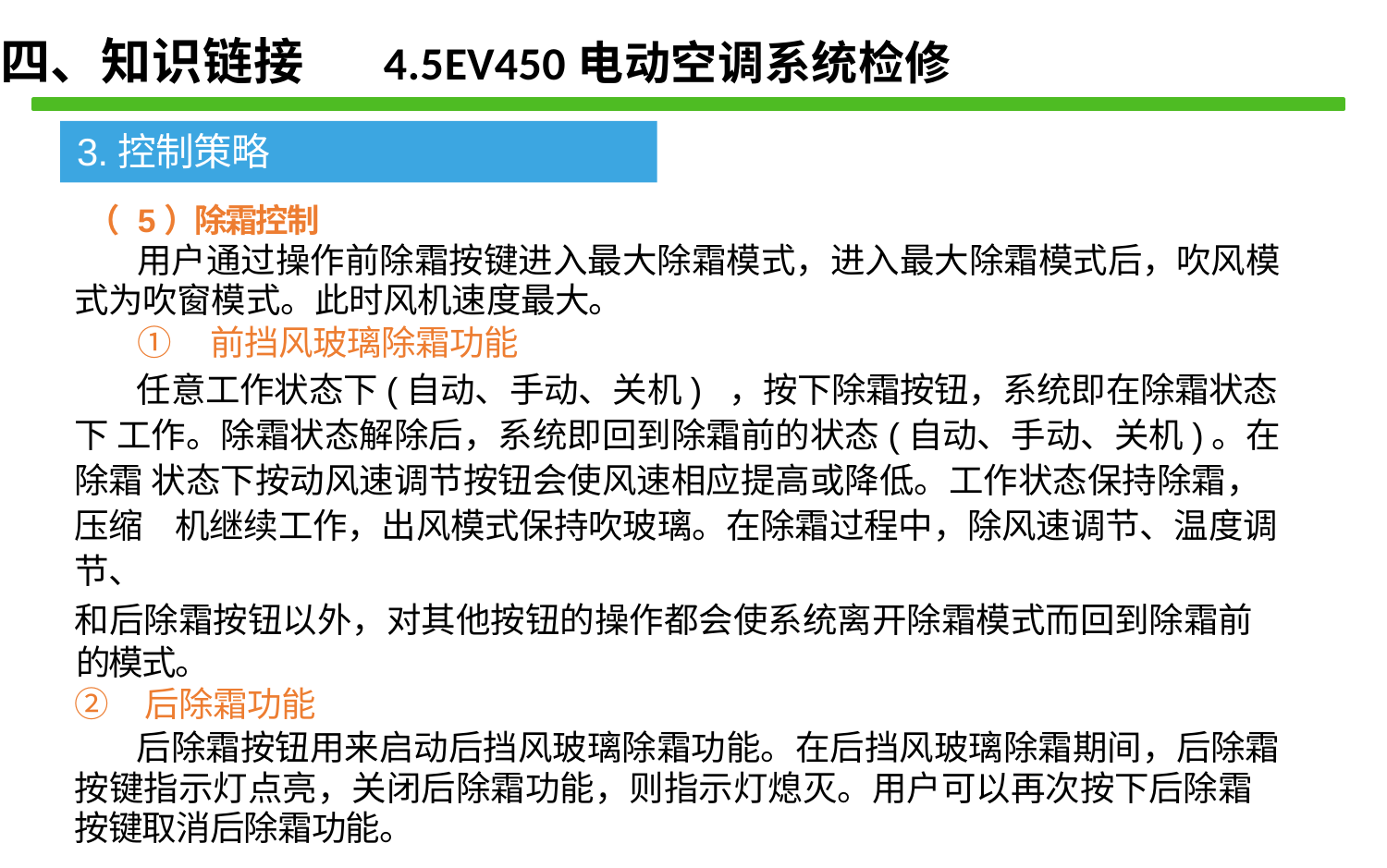

四、知识链接     4.5EV450电动空调系统检修

3.控制策略

（ 5）除霜控制
用户通过操作前除霜按键进入最大除霜模式，进入最大除霜模式后，吹风模 式为吹窗模式。此时风机速度最大。
①   前挡风玻璃除霜功能
任意工作状态下(自动、手动、关机) ，按下除霜按钮，系统即在除霜状态下 工作。除霜状态解除后，系统即回到除霜前的状态(自动、手动、关机)。在除霜 状态下按动风速调节按钮会使风速相应提高或降低。工作状态保持除霜，压缩    机继续工作，出风模式保持吹玻璃。在除霜过程中，除风速调节、温度调节、
和后除霜按钮以外，对其他按钮的操作都会使系统离开除霜模式而回到除霜前    的模式。
②   后除霜功能
后除霜按钮用来启动后挡风玻璃除霜功能。在后挡风玻璃除霜期间，后除霜 按键指示灯点亮，关闭后除霜功能，则指示灯熄灭。用户可以再次按下后除霜    按键取消后除霜功能。